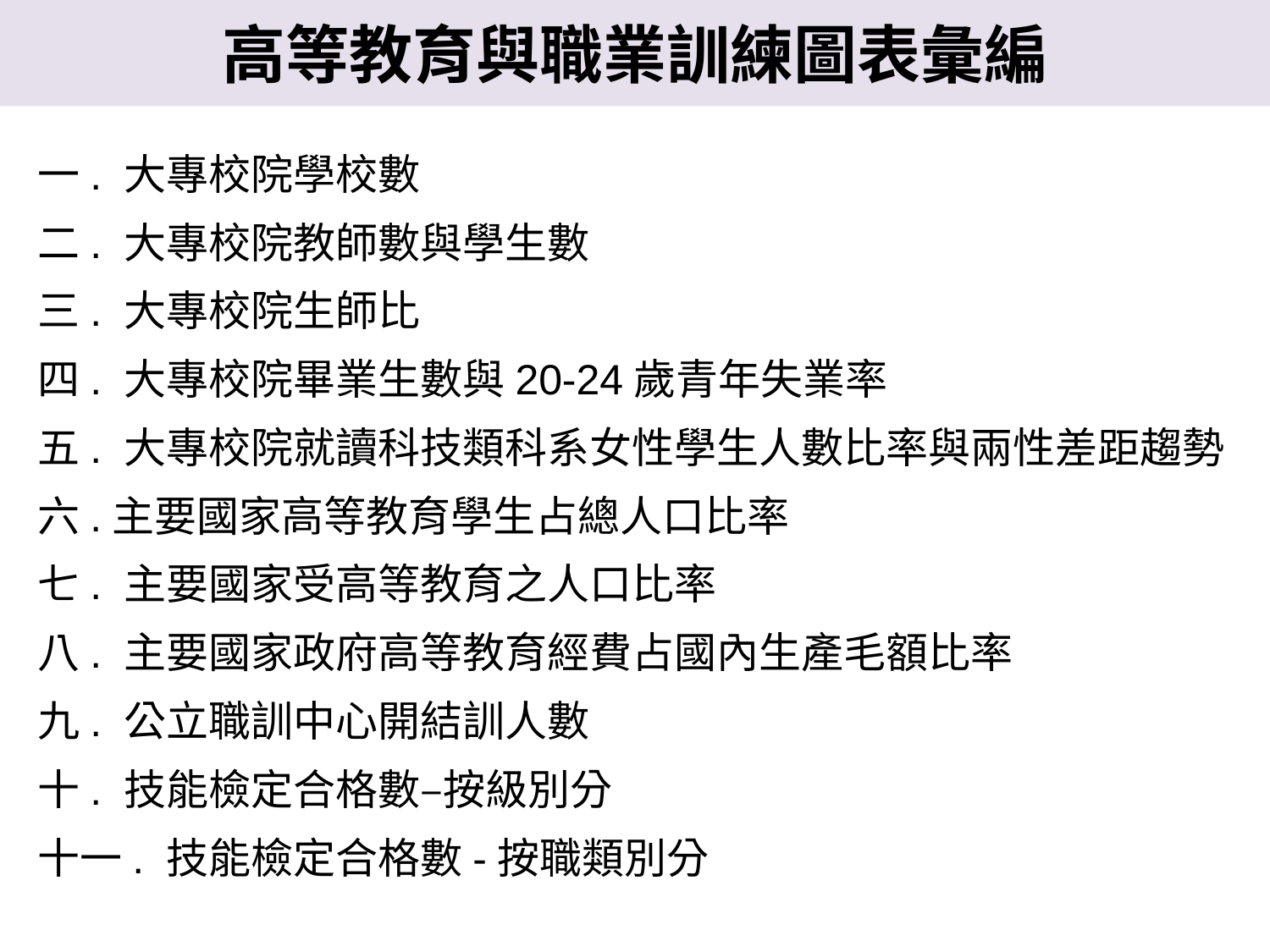

高等教育與職業訓練圖表彙編

一. 大專校院學校數
二. 大專校院教師數與學生數
三. 大專校院生師比
四. 大專校院畢業生數與20-24歲青年失業率
五. 大專校院就讀科技類科系女性學生人數比率與兩性差距趨勢
六.主要國家高等教育學生占總人口比率
七. 主要國家受高等教育之人口比率
八. 主要國家政府高等教育經費占國內生產毛額比率
九. 公立職訓中心開結訓人數
十. 技能檢定合格數–按級別分
十一. 技能檢定合格數-按職類別分